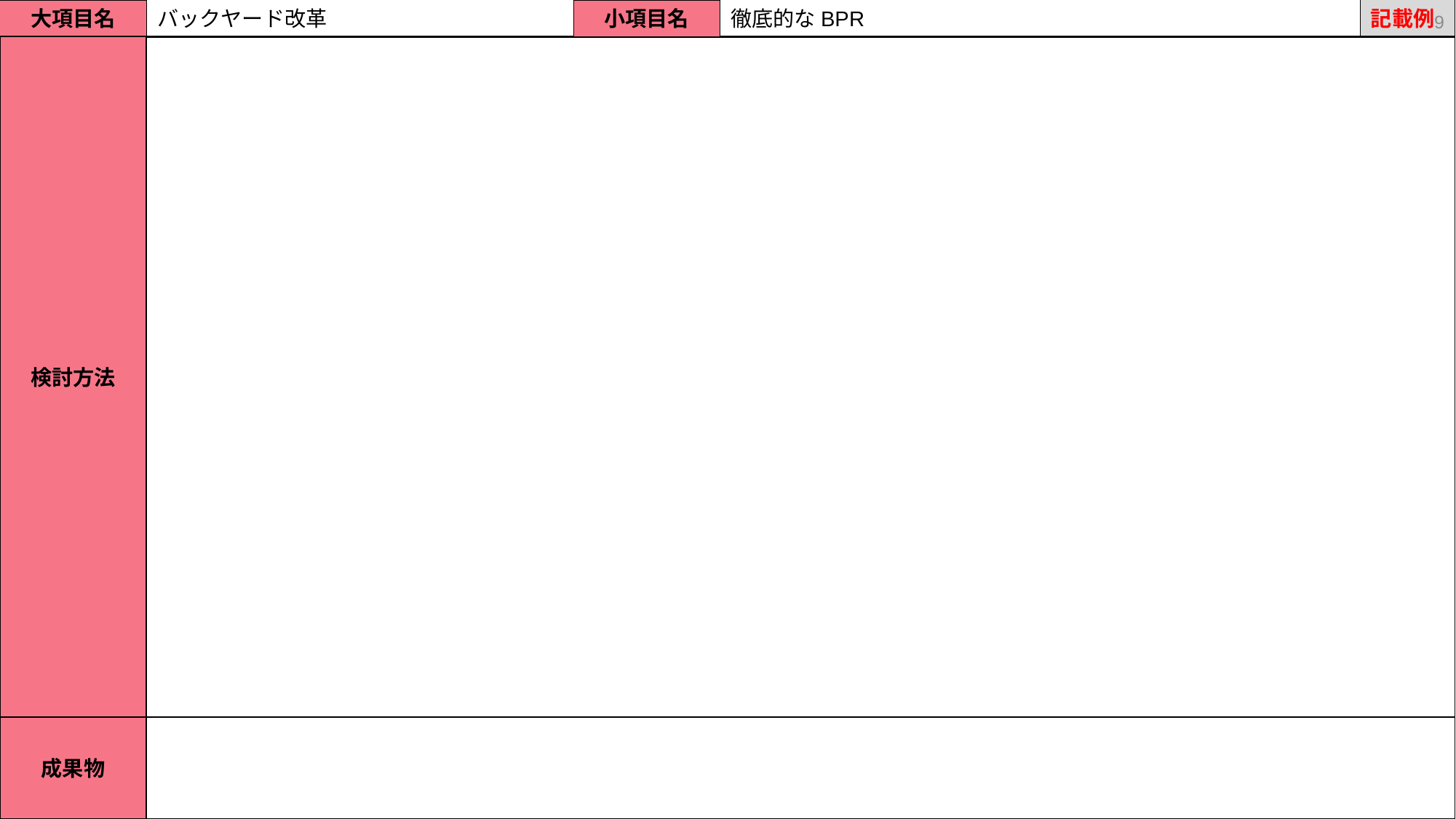

徹底的なBPR
9
記載例
バックヤード改革
大項目名
小項目名
検討方法

成果物